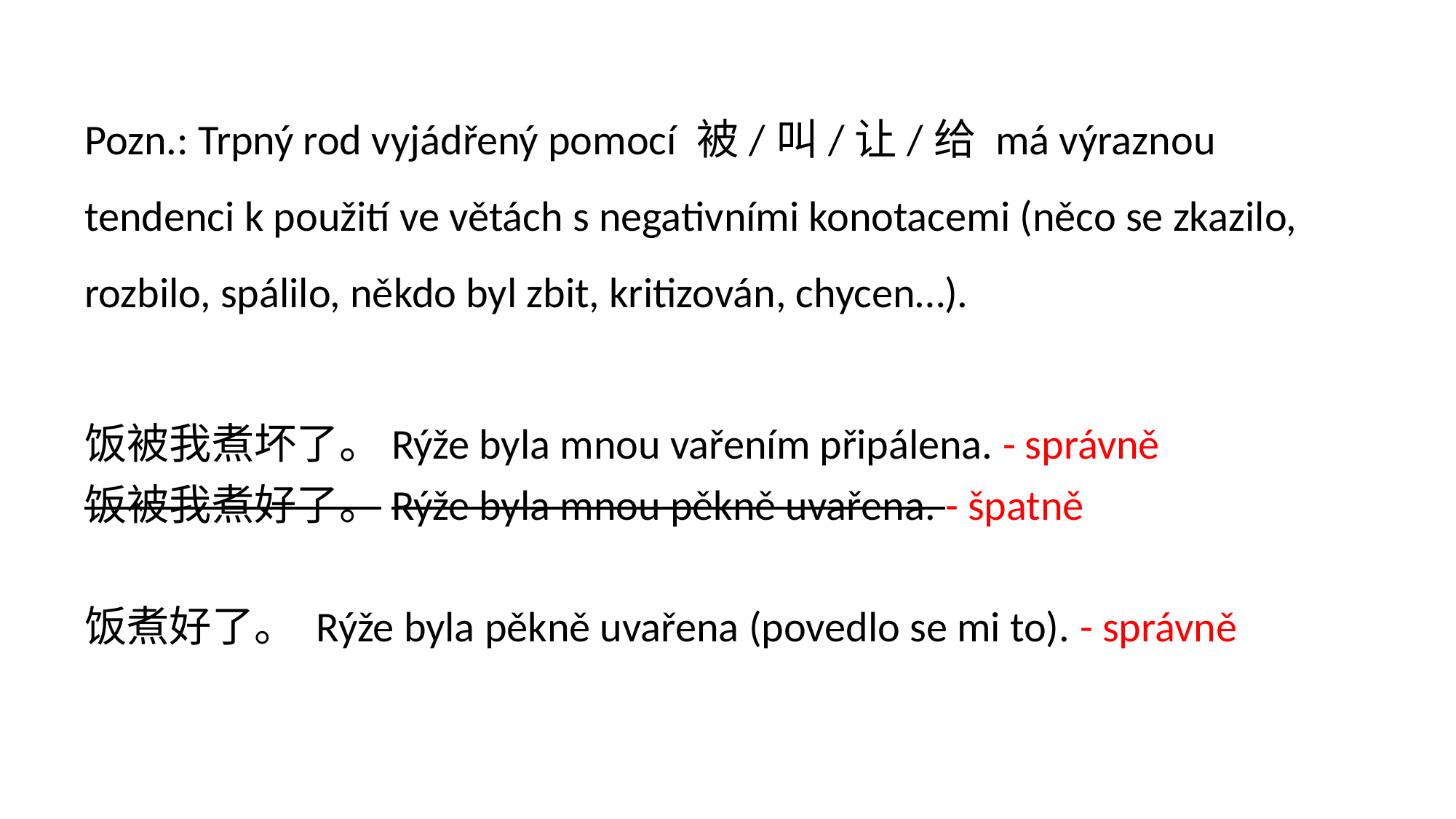

Pozn.: Trpný rod vyjádřený pomocí 被/叫/让/给 má výraznou tendenci k použití ve větách s negativními konotacemi (něco se zkazilo, rozbilo, spálilo, někdo byl zbit, kritizován, chycen…).

饭被我煮坏了。Rýže byla mnou vařením připálena. - správně
饭被我煮好了。Rýže byla mnou pěkně uvařena. - špatně

饭煮好了。 Rýže byla pěkně uvařena (povedlo se mi to). - správně